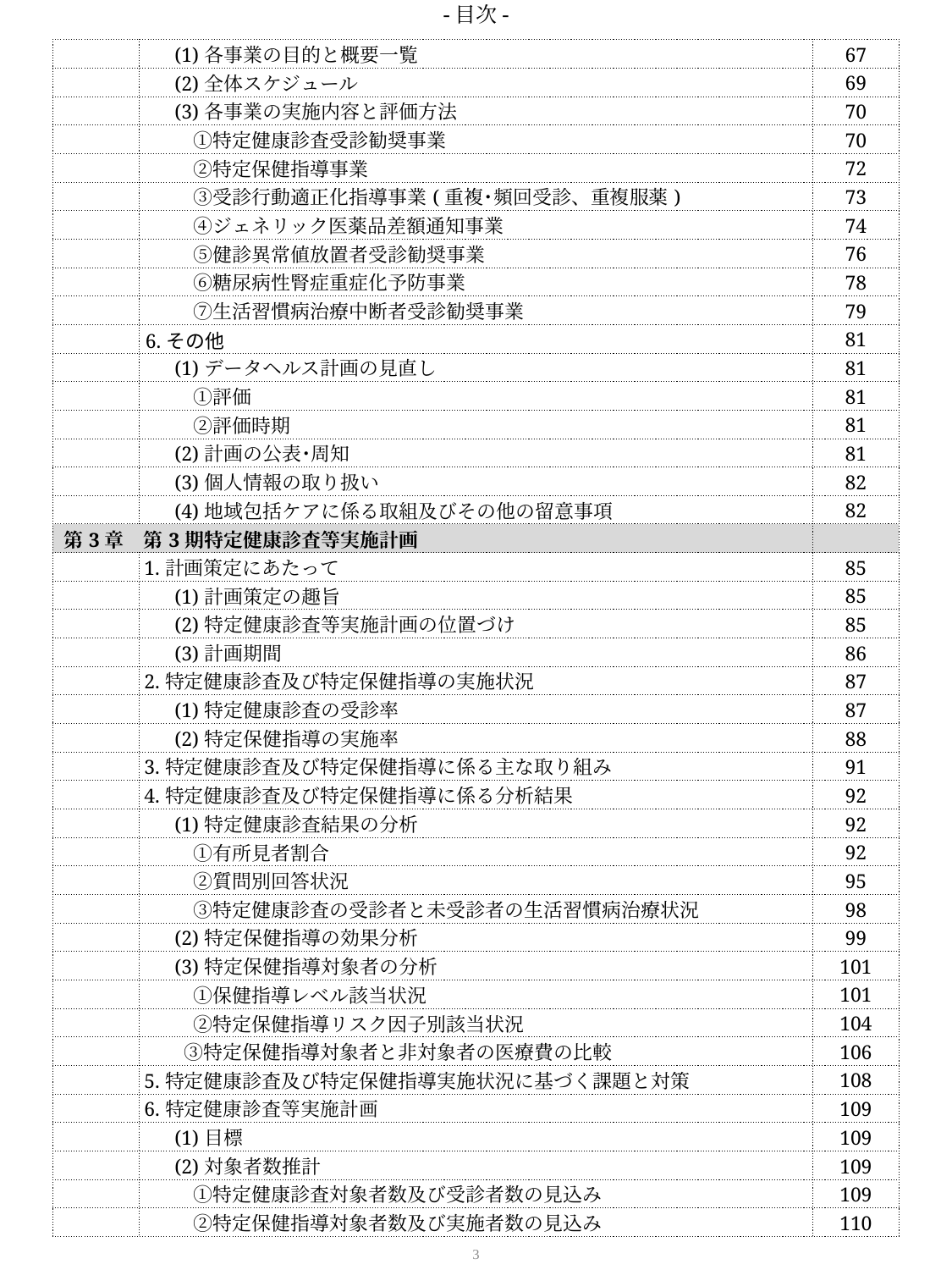

-目次-
|  | (1)各事業の目的と概要一覧 | 67 |
| --- | --- | --- |
|  | (2)全体スケジュール | 69 |
|  | (3)各事業の実施内容と評価方法 | 70 |
|  | ①特定健康診査受診勧奨事業 | 70 |
|  | ②特定保健指導事業 | 72 |
|  | ③受診行動適正化指導事業(重複･頻回受診、重複服薬) | 73 |
|  | ④ジェネリック医薬品差額通知事業 | 74 |
|  | ⑤健診異常値放置者受診勧奨事業 | 76 |
|  | ⑥糖尿病性腎症重症化予防事業 | 78 |
|  | ⑦生活習慣病治療中断者受診勧奨事業 | 79 |
|  | 6.その他 | 81 |
|  | (1)データヘルス計画の見直し | 81 |
|  | ①評価 | 81 |
|  | ②評価時期 | 81 |
|  | (2)計画の公表･周知 | 81 |
|  | (3)個人情報の取り扱い | 82 |
|  | (4)地域包括ケアに係る取組及びその他の留意事項 | 82 |
| 第3章　第3期特定健康診査等実施計画 |  |  |
|  | 1.計画策定にあたって | 85 |
|  | (1)計画策定の趣旨 | 85 |
|  | (2)特定健康診査等実施計画の位置づけ | 85 |
|  | (3)計画期間 | 86 |
|  | 2.特定健康診査及び特定保健指導の実施状況 | 87 |
|  | (1)特定健康診査の受診率 | 87 |
|  | (2)特定保健指導の実施率 | 88 |
|  | 3.特定健康診査及び特定保健指導に係る主な取り組み | 91 |
|  | 4.特定健康診査及び特定保健指導に係る分析結果 | 92 |
|  | (1)特定健康診査結果の分析 | 92 |
|  | ①有所見者割合 | 92 |
|  | ②質問別回答状況 | 95 |
|  | ③特定健康診査の受診者と未受診者の生活習慣病治療状況 | 98 |
|  | (2)特定保健指導の効果分析 | 99 |
|  | (3)特定保健指導対象者の分析 | 101 |
|  | ①保健指導レベル該当状況 | 101 |
|  | ②特定保健指導リスク因子別該当状況 | 104 |
|  | ③特定保健指導対象者と非対象者の医療費の比較 | 106 |
|  | 5.特定健康診査及び特定保健指導実施状況に基づく課題と対策 | 108 |
|  | 6.特定健康診査等実施計画 | 109 |
|  | (1)目標 | 109 |
|  | (2)対象者数推計 | 109 |
|  | ①特定健康診査対象者数及び受診者数の見込み | 109 |
|  | ②特定保健指導対象者数及び実施者数の見込み | 110 |
3